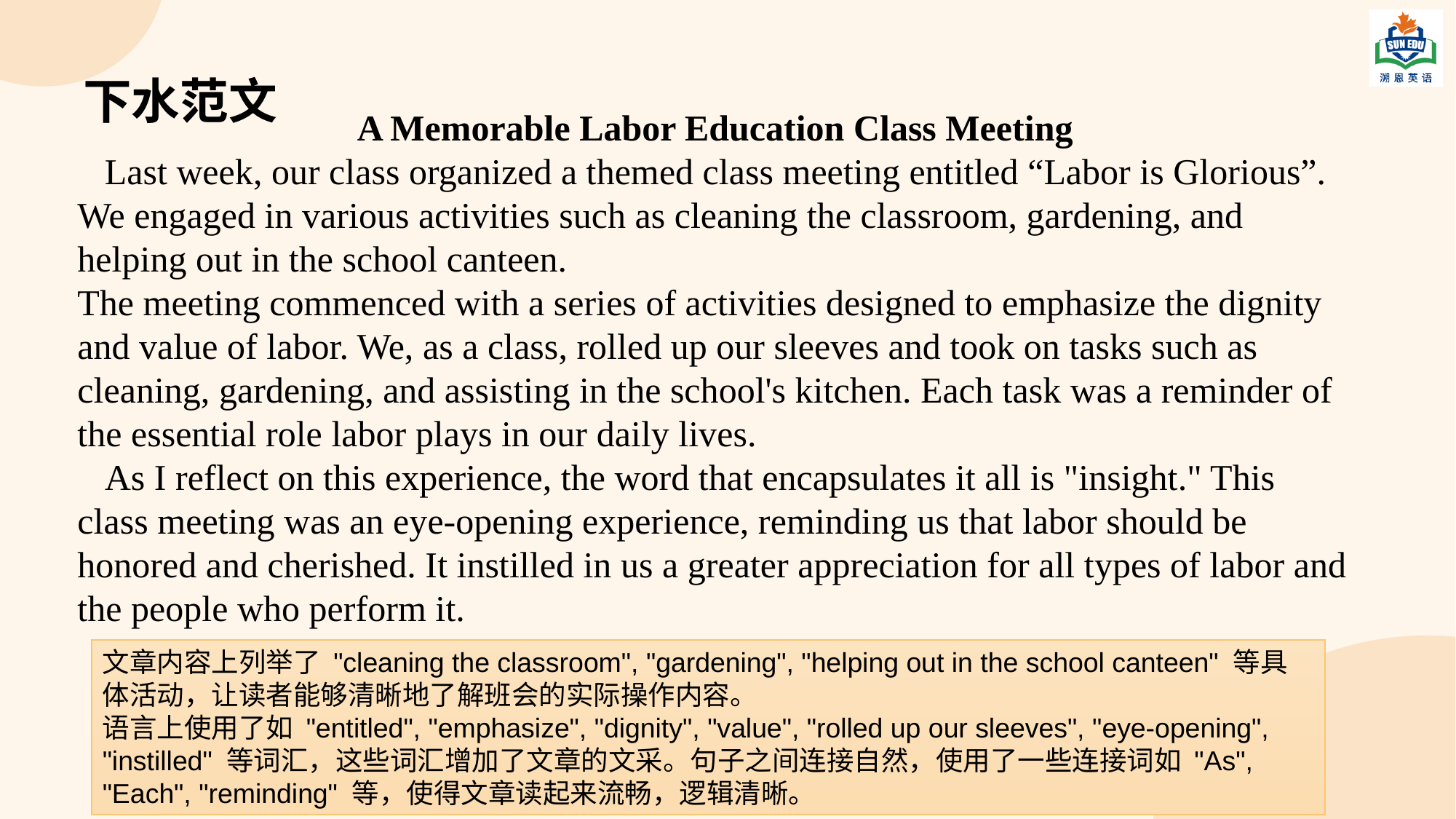

# 下水范文
A Memorable Labor Education Class Meeting
   Last week, our class organized a themed class meeting entitled “Labor is Glorious”.  We engaged in various activities such as cleaning the classroom, gardening, and helping out in the school canteen.
The meeting commenced with a series of activities designed to emphasize the dignity and value of labor. We, as a class, rolled up our sleeves and took on tasks such as cleaning, gardening, and assisting in the school's kitchen. Each task was a reminder of the essential role labor plays in our daily lives.
   As I reflect on this experience, the word that encapsulates it all is "insight." This class meeting was an eye-opening experience, reminding us that labor should be honored and cherished. It instilled in us a greater appreciation for all types of labor and the people who perform it.
文章内容上列举了 "cleaning the classroom", "gardening", "helping out in the school canteen" 等具体活动，让读者能够清晰地了解班会的实际操作内容。
语言上使用了如 "entitled", "emphasize", "dignity", "value", "rolled up our sleeves", "eye-opening", "instilled" 等词汇，这些词汇增加了文章的文采。句子之间连接自然，使用了一些连接词如 "As", "Each", "reminding" 等，使得文章读起来流畅，逻辑清晰。